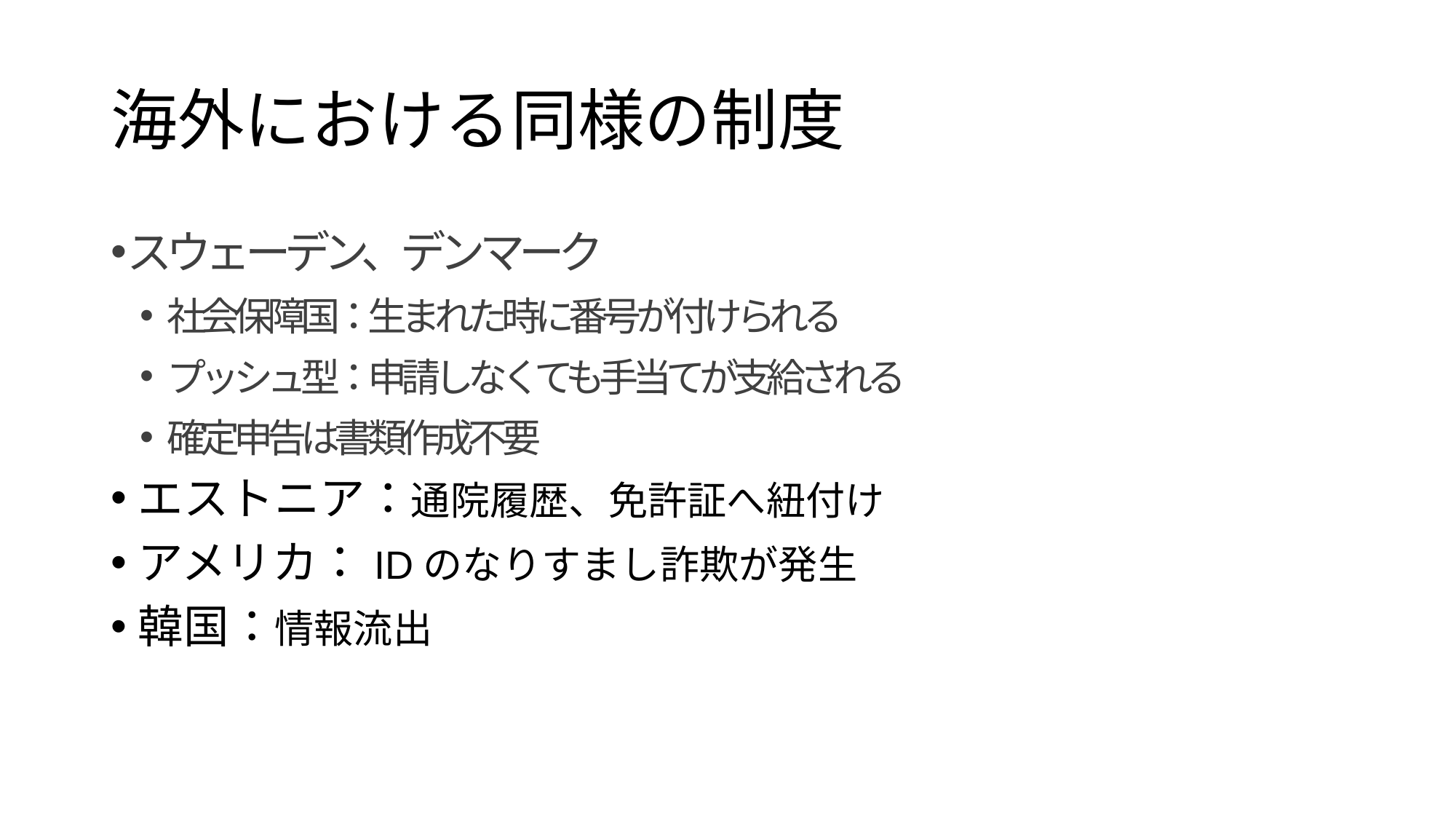

# 海外における同様の制度
スウェーデン、デンマーク
社会保障国：生まれた時に番号が付けられる
プッシュ型：申請しなくても手当てが支給される
確定申告は書類作成不要
エストニア：通院履歴、免許証へ紐付け
アメリカ：IDのなりすまし詐欺が発生
韓国：情報流出